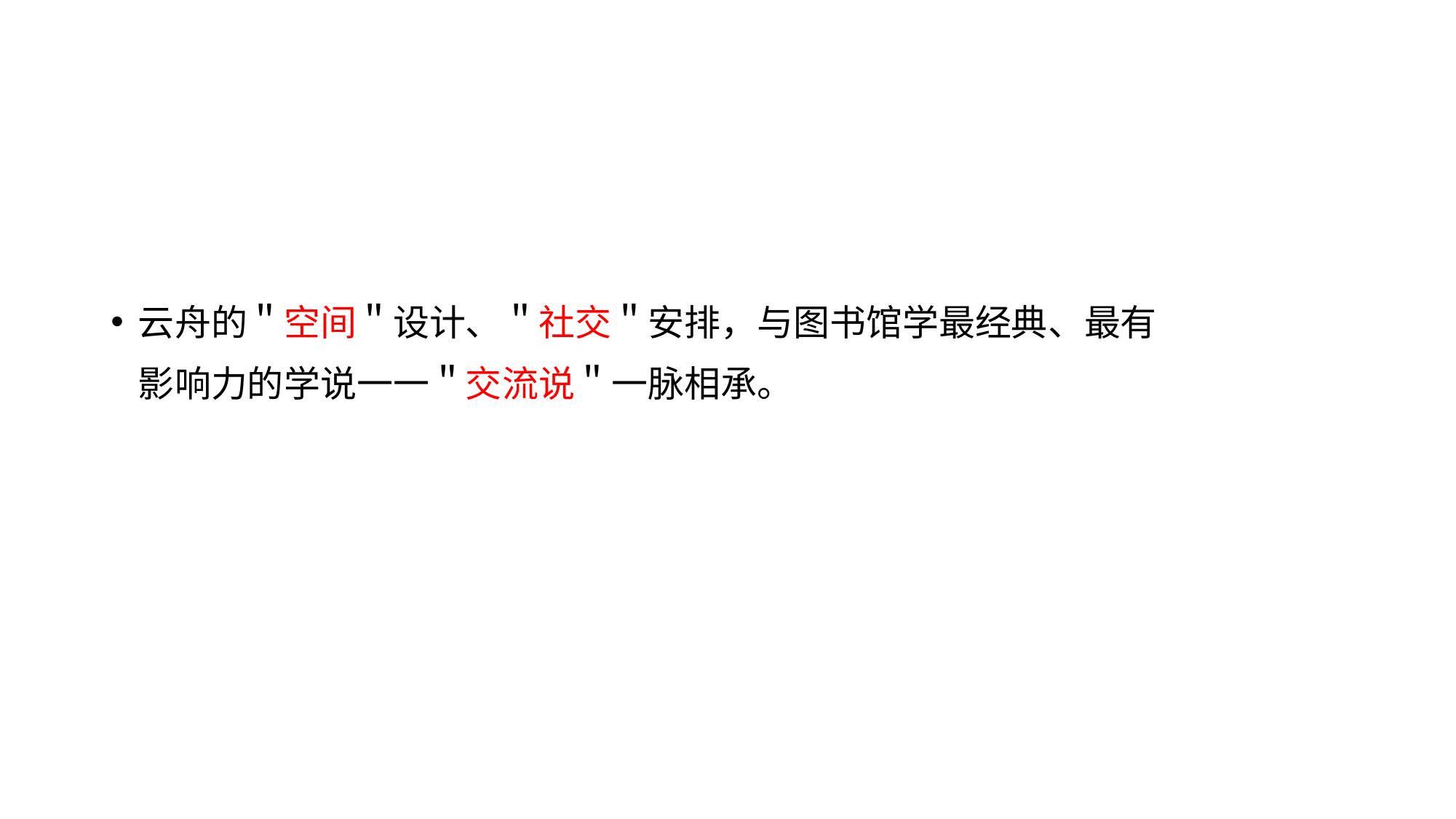

#

云舟的＂空间＂设计、＂社交＂安排，与图书馆学最经典、最有影响力的学说一一＂交流说＂一脉相承。